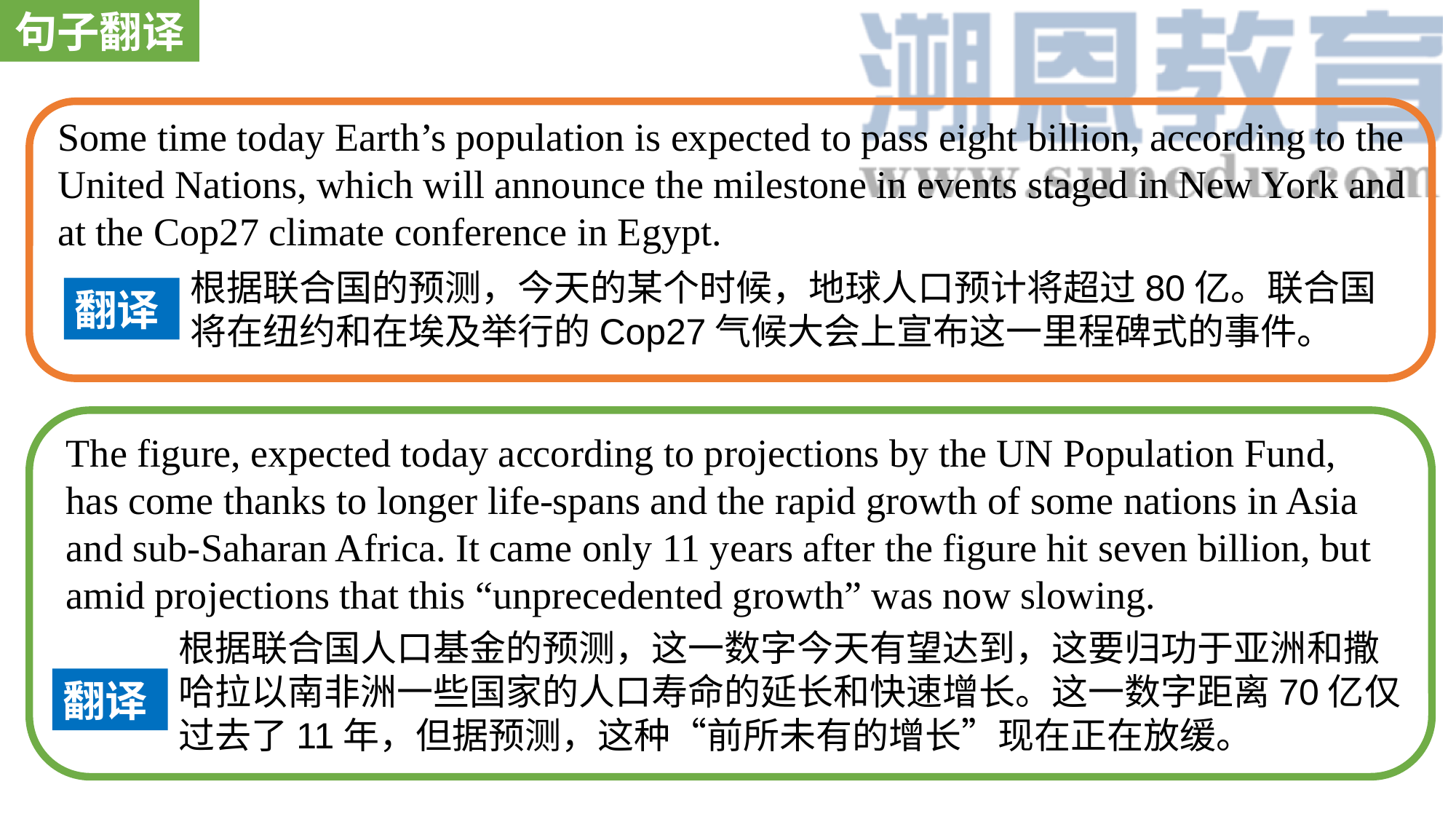

句子翻译

Some time today Earth’s population is expected to pass eight billion, according to the United Nations, which will announce the milestone in events staged in New York and at the Cop27 climate conference in Egypt.
根据联合国的预测，今天的某个时候，地球人口预计将超过80亿。联合国将在纽约和在埃及举行的Cop27气候大会上宣布这一里程碑式的事件。
翻译

The figure, expected today according to projections by the UN Population Fund, has come thanks to longer life-spans and the rapid growth of some nations in Asia and sub-Saharan Africa. It came only 11 years after the figure hit seven billion, but amid projections that this “unprecedented growth” was now slowing.
根据联合国人口基金的预测，这一数字今天有望达到，这要归功于亚洲和撒哈拉以南非洲一些国家的人口寿命的延长和快速增长。这一数字距离70亿仅过去了11年，但据预测，这种“前所未有的增长”现在正在放缓。
翻译